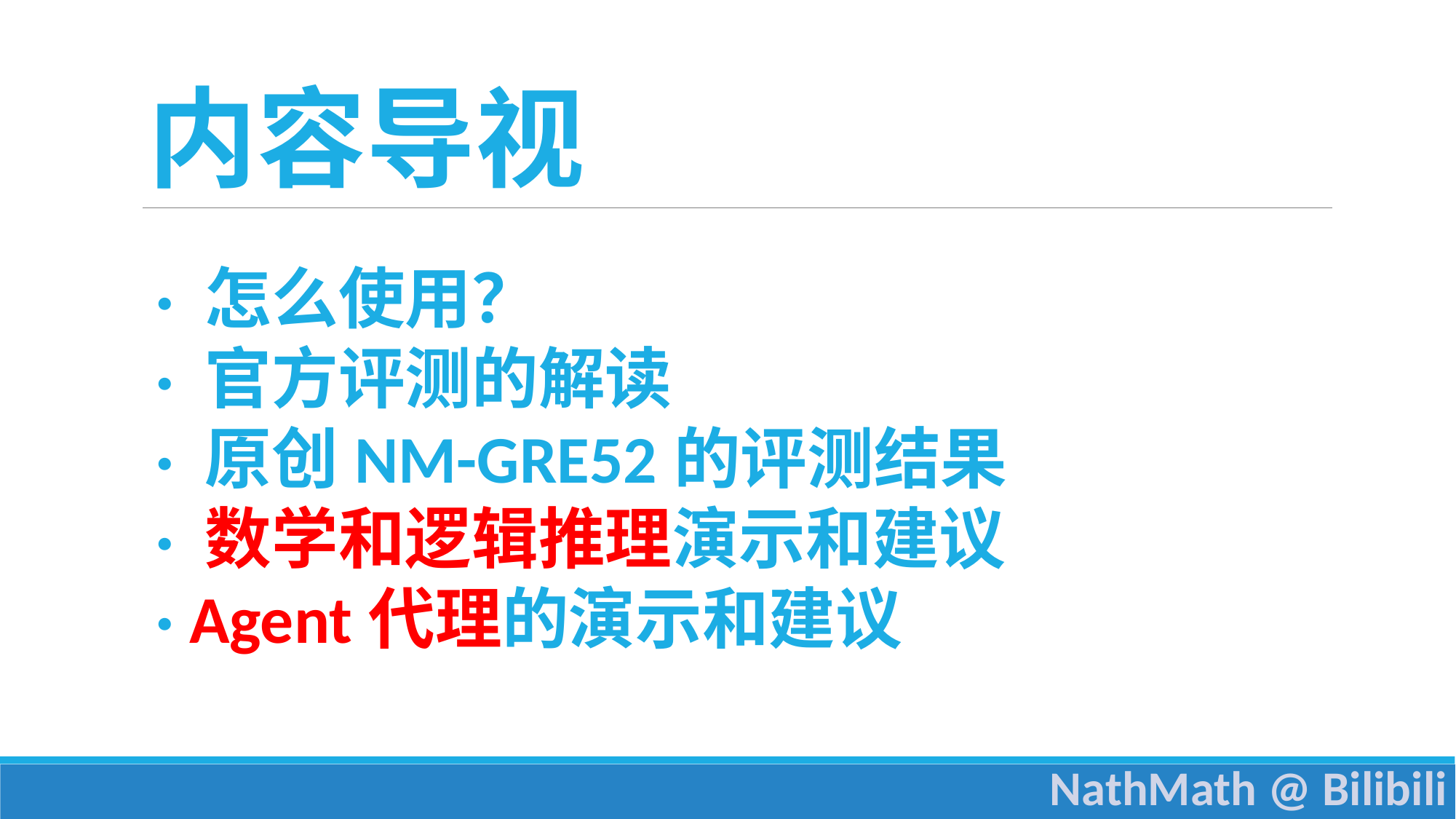

内容导视
· 怎么使用？
· 官方评测的解读
· 原创NM-GRE52的评测结果
· 数学和逻辑推理演示和建议
· Agent代理的演示和建议
NathMath @ Bilibili